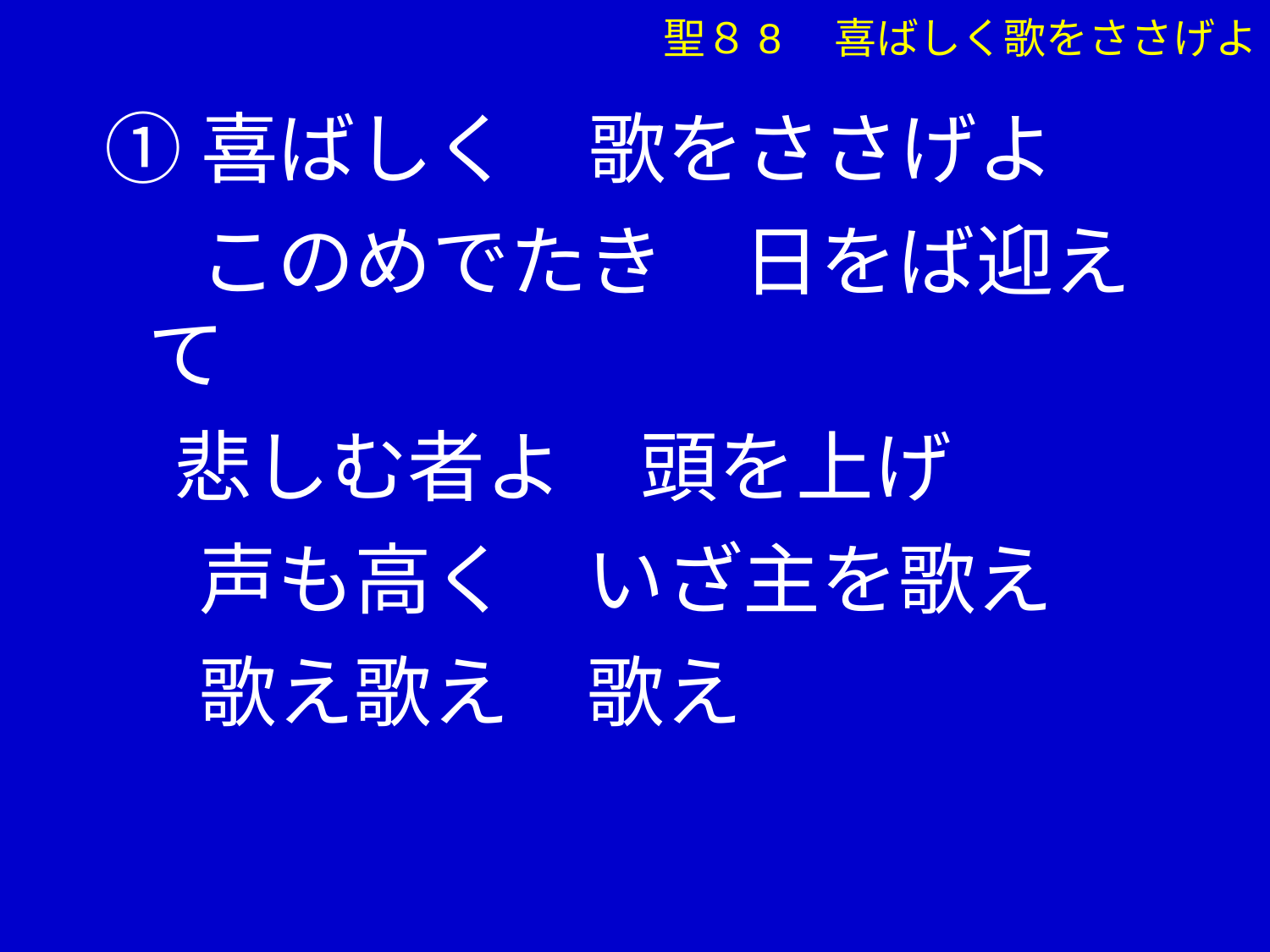

①喜ばしく　歌をささげよ
　 このめでたき　日をば迎えて
   悲しむ者よ　頭を上げ
　 声も高く　いざ主を歌え
　 歌え歌え　歌え

聖８8　喜ばしく歌をささげよ